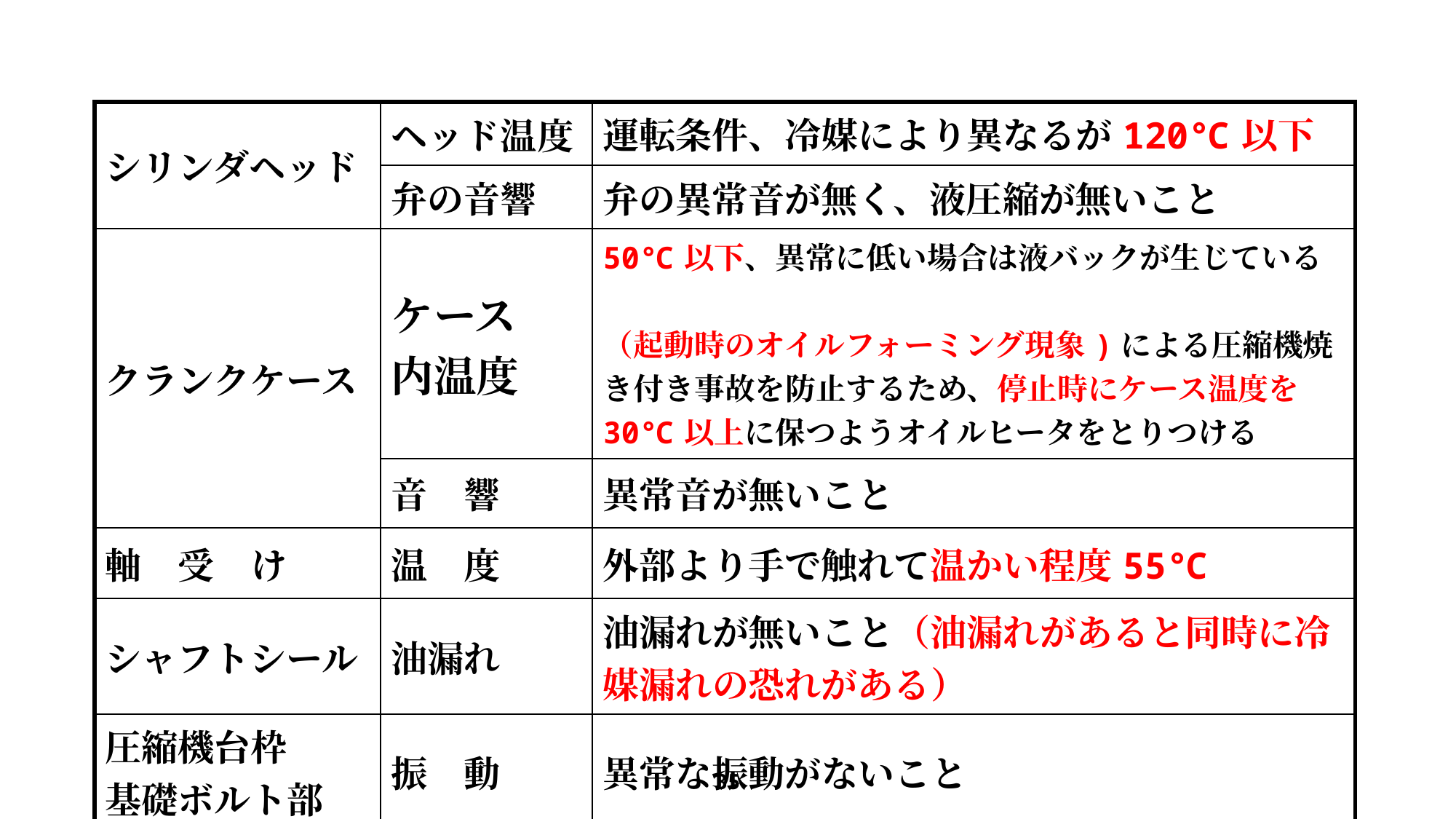

| シリンダヘッド | ヘッド温度 | 運転条件、冷媒により異なるが120℃以下 |
| --- | --- | --- |
|  | 弁の音響 | 弁の異常音が無く、液圧縮が無いこと |
| クランクケース | ケース 内温度 | 50℃以下、異常に低い場合は液バックが生じている　 （起動時のオイルフォーミング現象)による圧縮機焼き付き事故を防止するため、停止時にケース温度を30℃以上に保つようオイルヒータをとりつける |
|  | 音　響 | 異常音が無いこと |
| 軸　受　け | 温　度 | 外部より手で触れて温かい程度55℃ |
| シャフトシール | 油漏れ | 油漏れが無いこと（油漏れがあると同時に冷媒漏れの恐れがある） |
| 圧縮機台枠 基礎ボルト部 | 振　動 | 異常な振動がないこと |
35